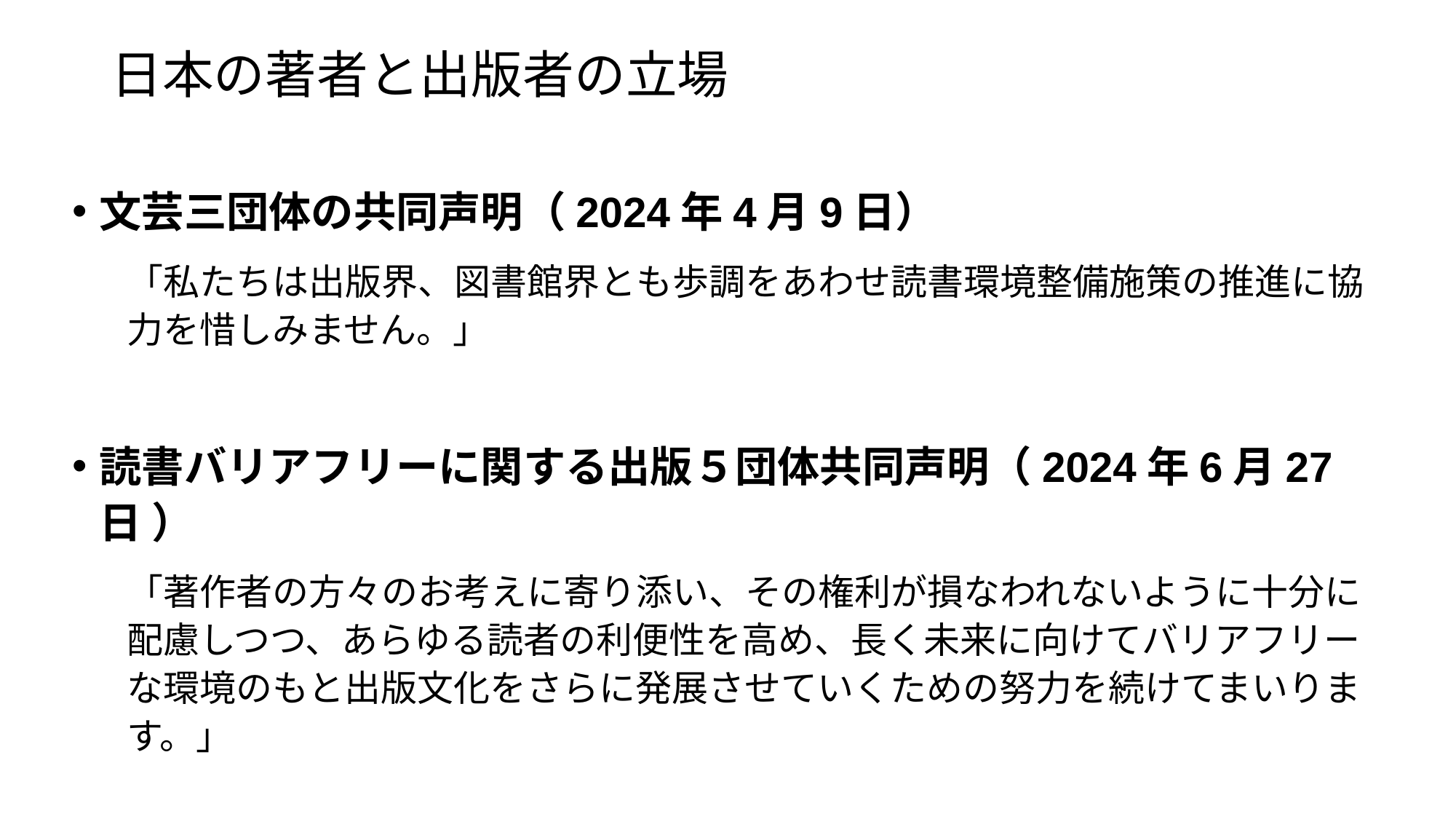

# 日本の著者と出版者の立場
文芸三団体の共同声明（2024年4月9日）
「私たちは出版界、図書館界とも歩調をあわせ読書環境整備施策の推進に協力を惜しみません。」

読書バリアフリーに関する出版５団体共同声明（2024年6月27日 ）
「著作者の方々のお考えに寄り添い、その権利が損なわれないように十分に配慮しつつ、あらゆる読者の利便性を高め、長く未来に向けてバリアフリーな環境のもと出版文化をさらに発展させていくための努力を続けてまいります。」